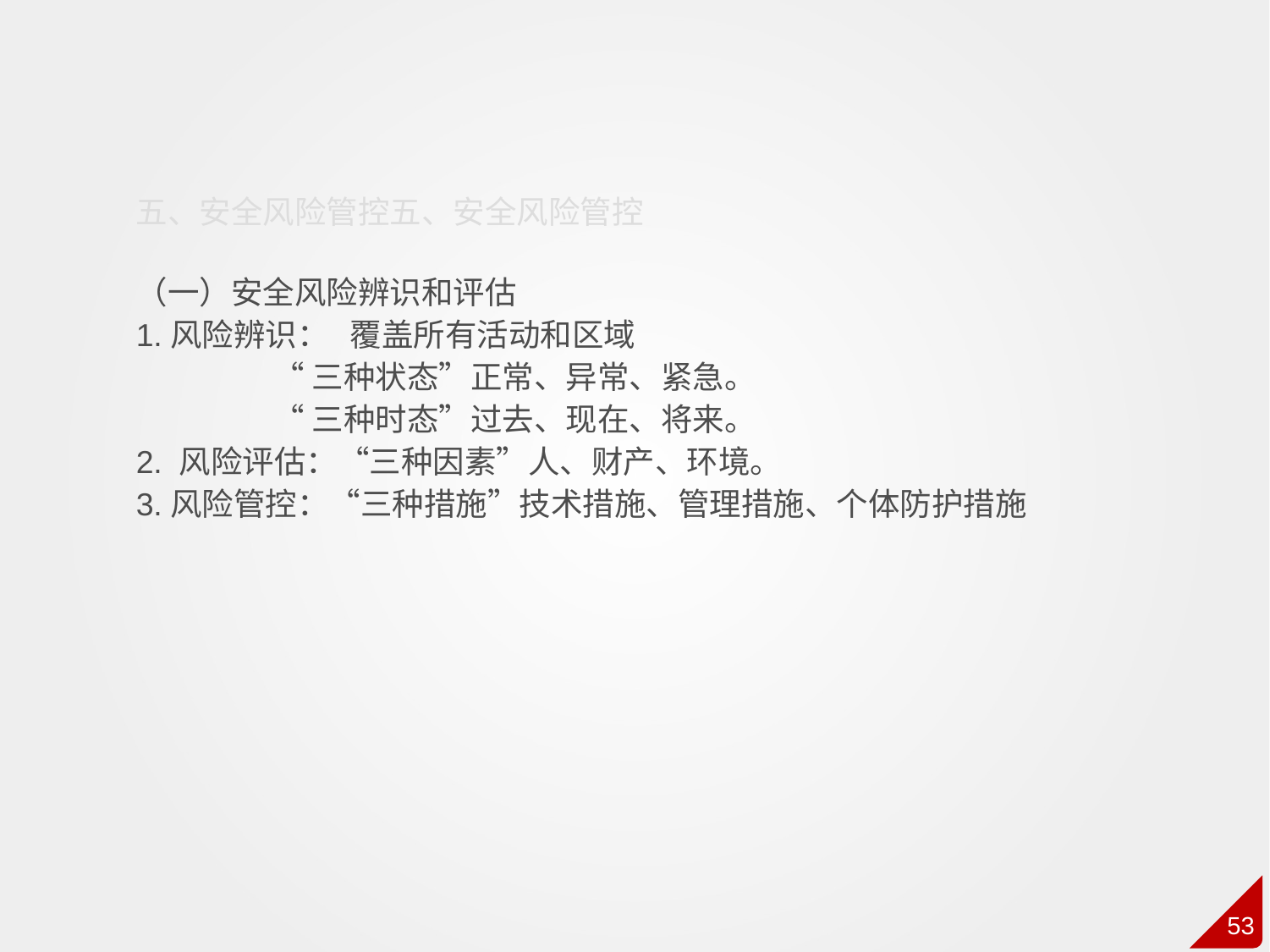

五、安全风险管控五、安全风险管控
（一）安全风险辨识和评估
1.风险辨识：   覆盖所有活动和区域
                   “三种状态”正常、异常、紧急。
                   “三种时态”过去、现在、将来。
2. 风险评估：“三种因素”人、财产、环境。
3.风险管控：“三种措施”技术措施、管理措施、个体防护措施